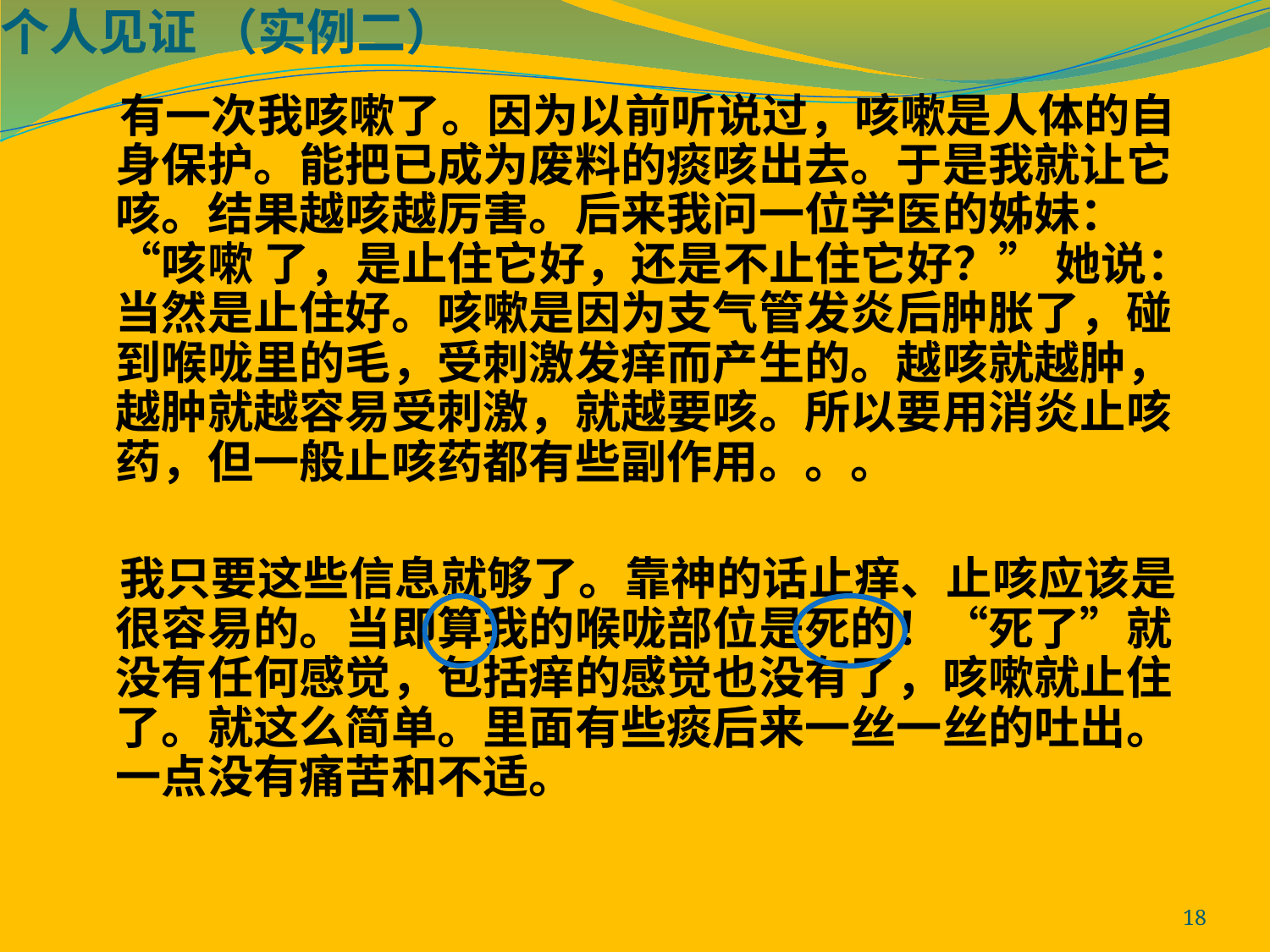

个人见证 （实例二）
   有一次我咳嗽了。因为以前听说过，咳嗽是人体的自身保护。能把已成为废料的痰咳出去。于是我就让它咳。结果越咳越厉害。后来我问一位学医的姊妹：“咳嗽 了，是止住它好，还是不止住它好？” 她说：当然是止住好。咳嗽是因为支气管发炎后肿胀了，碰到喉咙里的毛，受刺激发痒而产生的。越咳就越肿，越肿就越容易受刺激，就越要咳。所以要用消炎止咳药，但一般止咳药都有些副作用。。。

   我只要这些信息就够了。靠神的话止痒、止咳应该是很容易的。当即算我的喉咙部位是死的！“死了”就没有任何感觉，包括痒的感觉也没有了，咳嗽就止住了。就这么简单。里面有些痰后来一丝一丝的吐出。一点没有痛苦和不适。

18